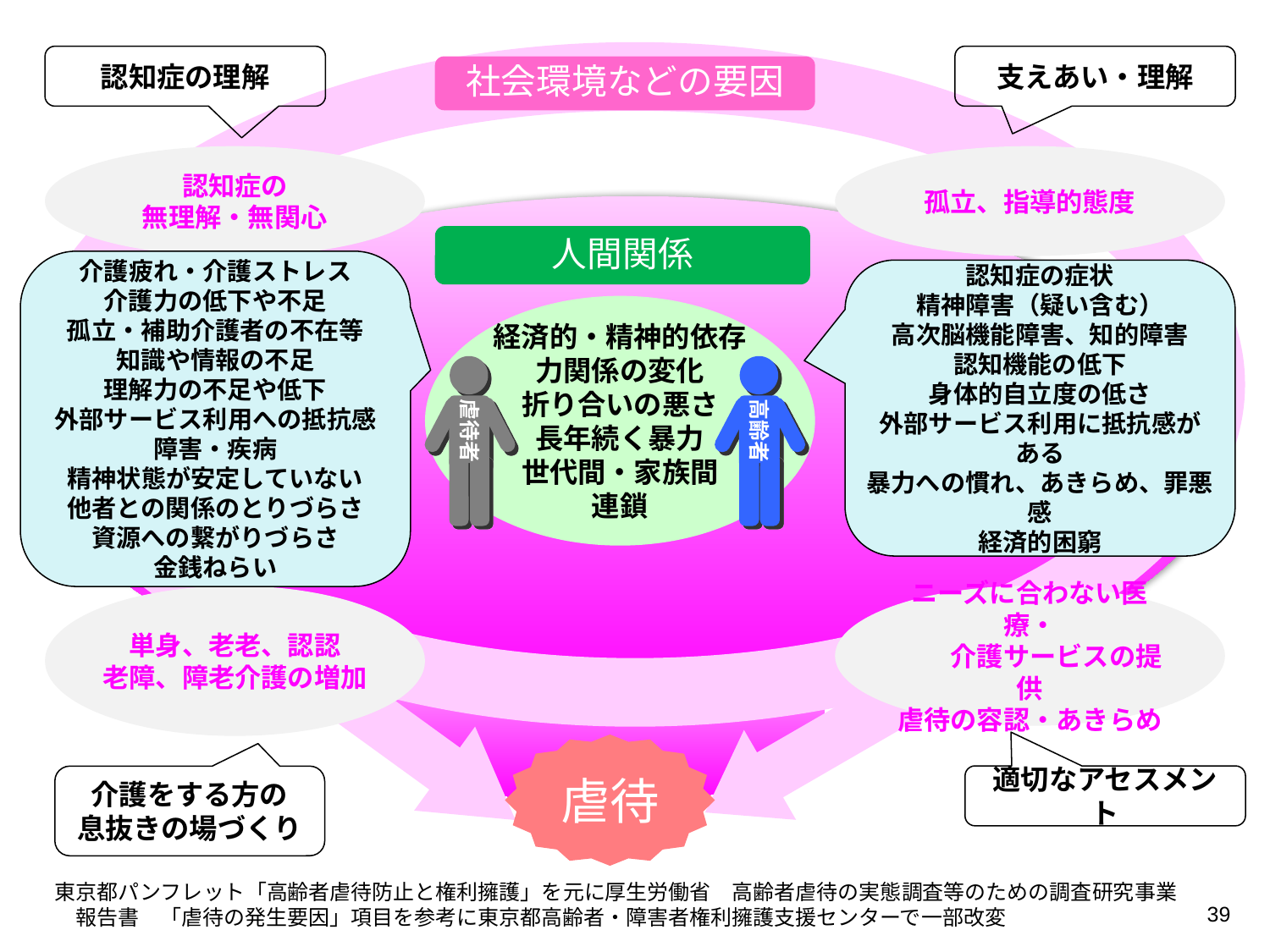

認知症の理解
支えあい・理解
社会環境などの要因
認知症の
無理解・無関心
孤立、指導的態度

人間関係
介護疲れ・介護ストレス
介護力の低下や不足
孤立・補助介護者の不在等
知識や情報の不足
理解力の不足や低下
外部サービス利用への抵抗感
障害・疾病
精神状態が安定していない
他者との関係のとりづらさ
資源への繋がりづらさ
金銭ねらい
認知症の症状
精神障害（疑い含む）
高次脳機能障害、知的障害
認知機能の低下
身体的自立度の低さ
外部サービス利用に抵抗感が
ある
暴力への慣れ、あきらめ、罪悪感
経済的困窮
経済的・精神的依存
力関係の変化
折り合いの悪さ
長年続く暴力
世代間・家族間
連鎖

虐待者
高齢者

ニーズに合わない医療・
　　介護サービスの提供
虐待の容認・あきらめ
単身、老老、認認
老障、障老介護の増加

虐待
適切なアセスメント
介護をする方の
息抜きの場づくり
東京都パンフレット「高齢者虐待防止と権利擁護」を元に厚生労働省　高齢者虐待の実態調査等のための調査研究事業　報告書　「虐待の発生要因」項目を参考に東京都高齢者・障害者権利擁護支援センターで一部改変
39